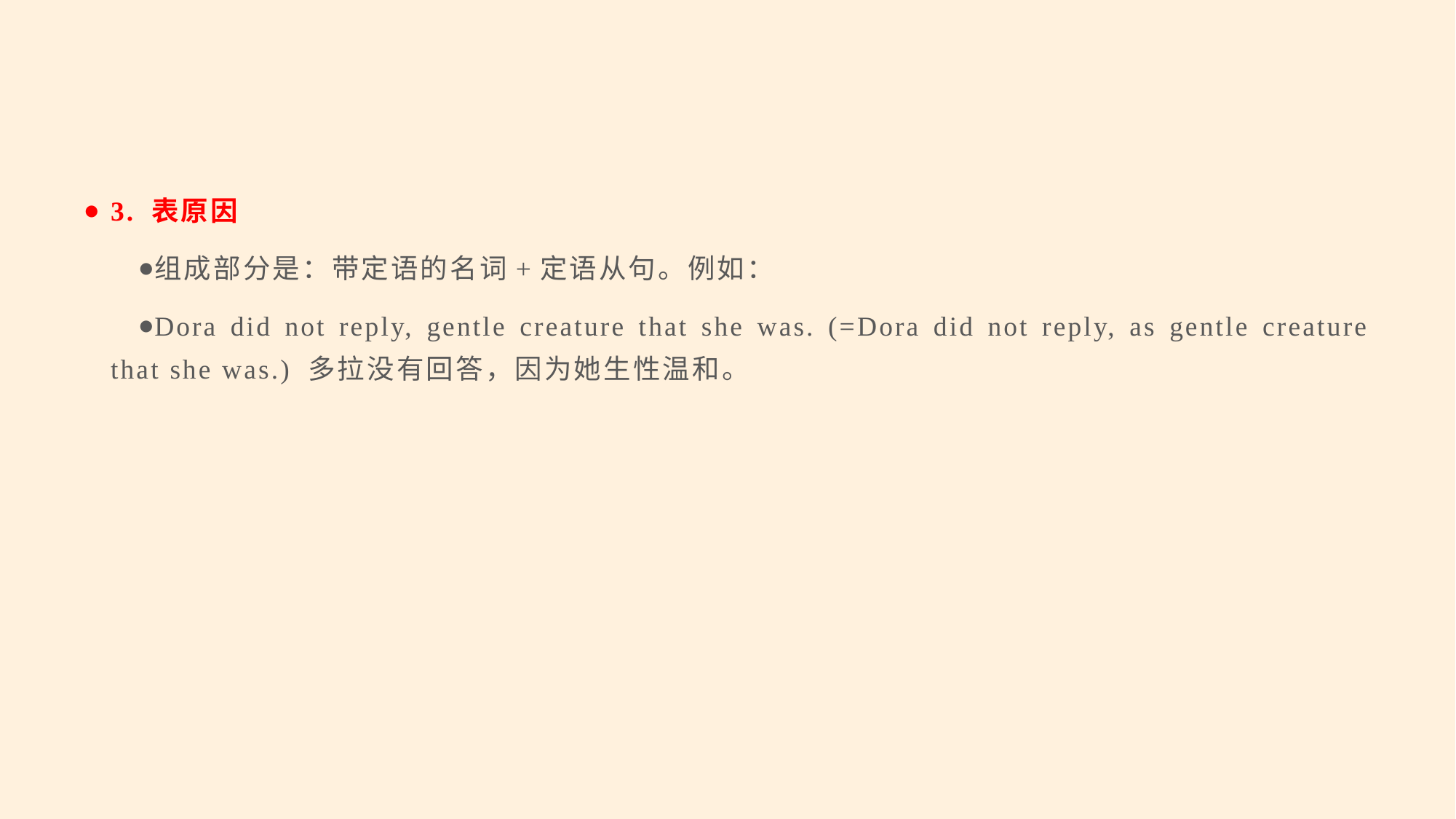

#
3. 表原因
组成部分是：带定语的名词+定语从句。例如：
Dora did not reply, gentle creature that she was. (=Dora did not reply, as gentle creature that she was.) 多拉没有回答，因为她生性温和。